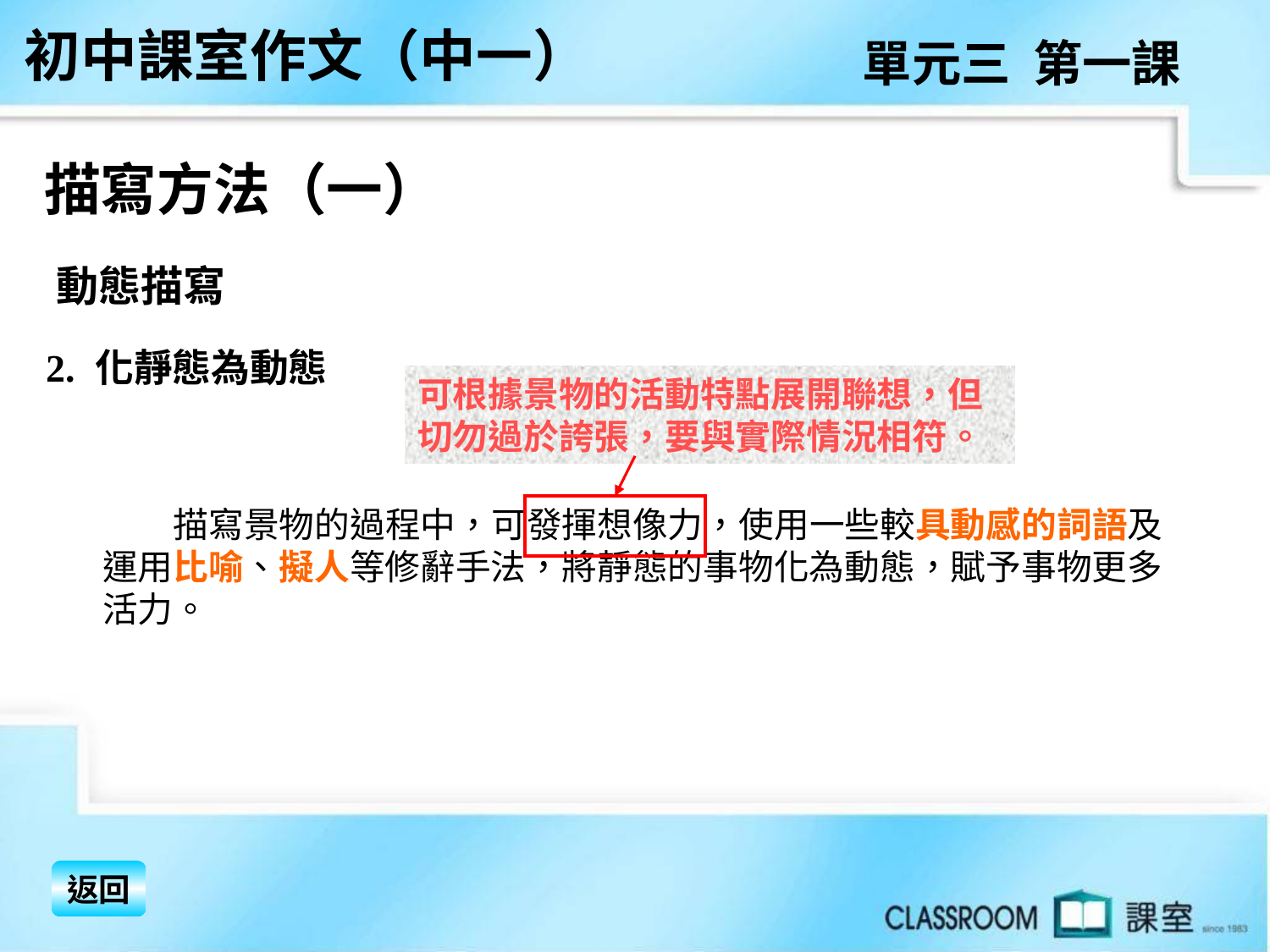

初中課室作文（中一）
單元三  第一課
描寫方法（一）
 動態描寫
 2. 化靜態為動態
可根據景物的活動特點展開聯想，但切勿過於誇張，要與實際情況相符。

　　描寫景物的過程中，可發揮想像力，使用一些較具動感的詞語及運用比喻、擬人等修辭手法，將靜態的事物化為動態，賦予事物更多活力。

返回